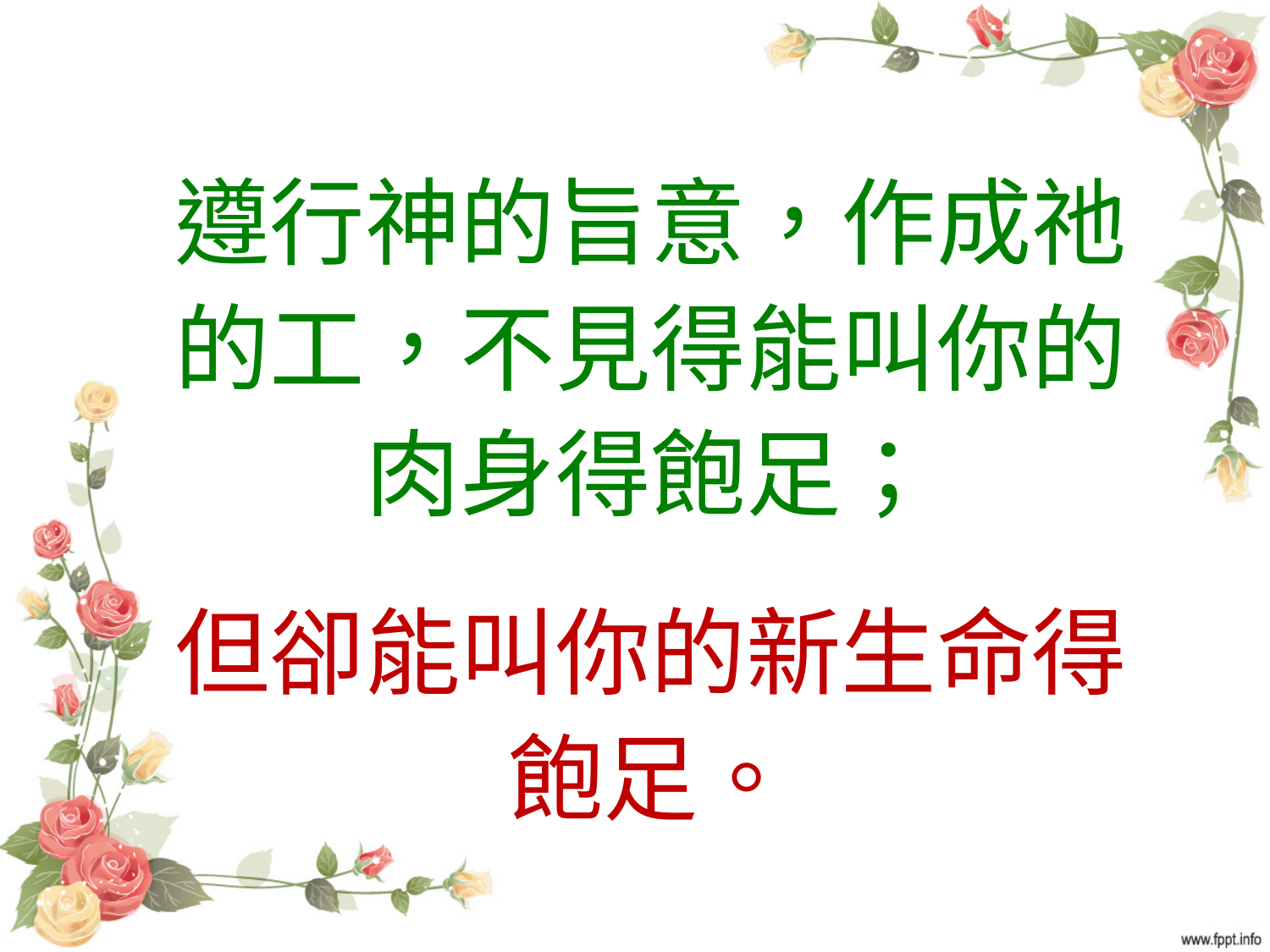

遵行神的旨意，作成祂的工，不見得能叫你的肉身得飽足；
但卻能叫你的新生命得飽足。